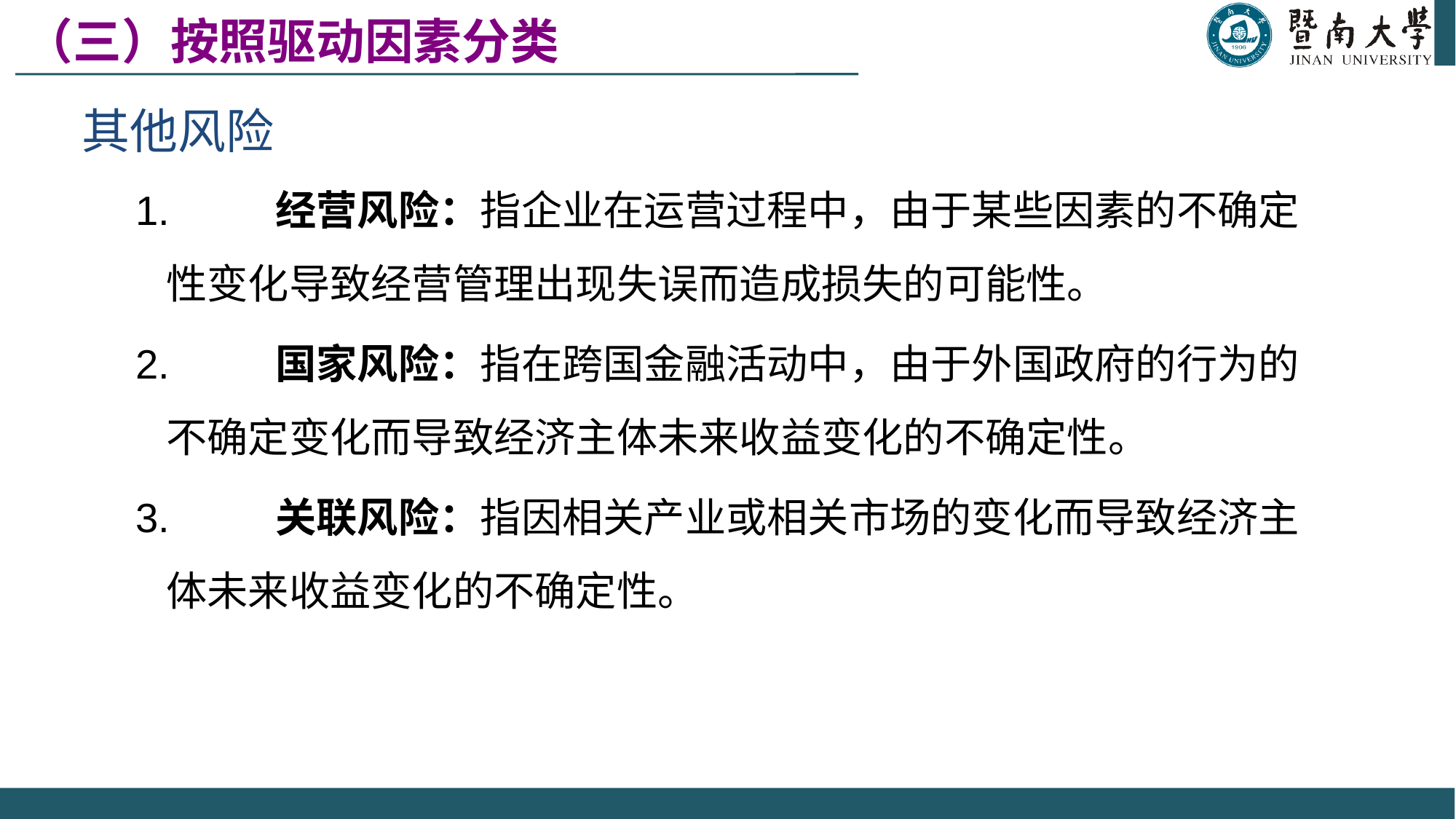

（三）按照驱动因素分类
 其他风险
1.	经营风险：指企业在运营过程中，由于某些因素的不确定性变化导致经营管理出现失误而造成损失的可能性。
2.	国家风险：指在跨国金融活动中，由于外国政府的行为的不确定变化而导致经济主体未来收益变化的不确定性。
3.	关联风险：指因相关产业或相关市场的变化而导致经济主体未来收益变化的不确定性。